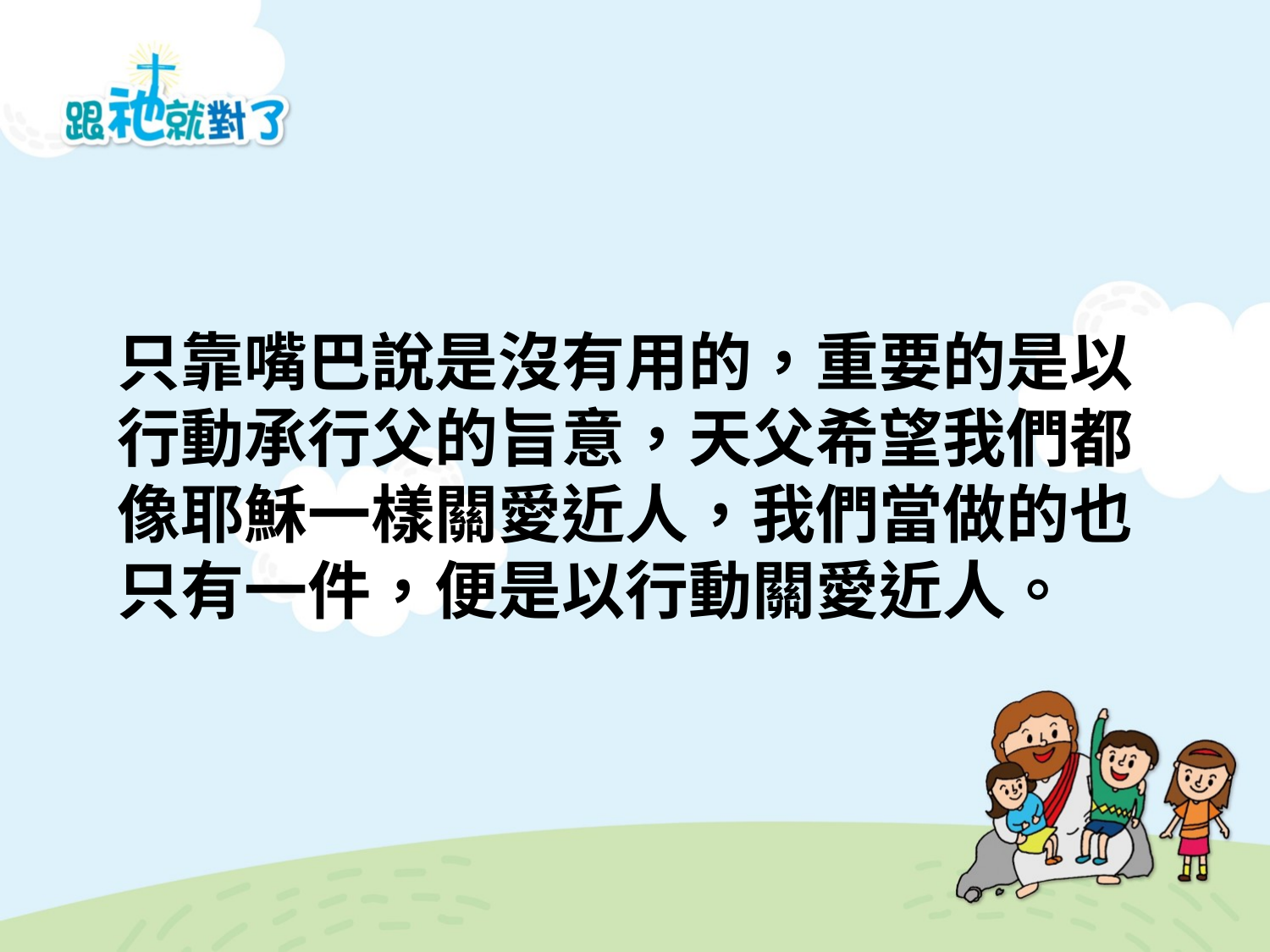

只靠嘴巴說是沒有用的，重要的是以行動承行父的旨意，天父希望我們都像耶穌一樣關愛近人，我們當做的也只有一件，便是以行動關愛近人。